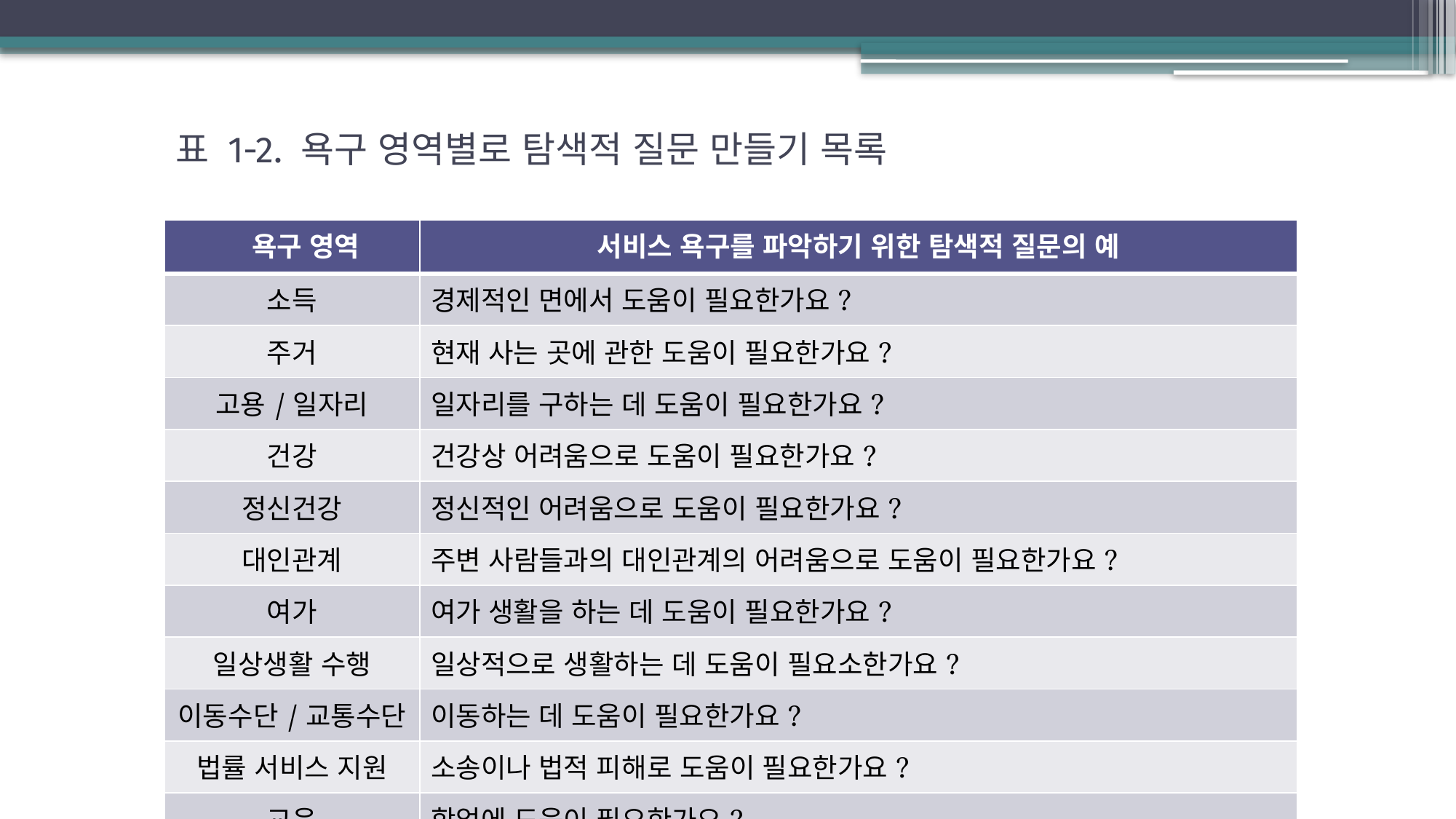

# 표 1-2. 욕구 영역별로 탐색적 질문 만들기 목록
| 욕구 영역 | 서비스 욕구를 파악하기 위한 탐색적 질문의 예 |
| --- | --- |
| 소득 | 경제적인 면에서 도움이 필요한가요? |
| 주거 | 현재 사는 곳에 관한 도움이 필요한가요? |
| 고용/일자리 | 일자리를 구하는 데 도움이 필요한가요? |
| 건강 | 건강상 어려움으로 도움이 필요한가요? |
| 정신건강 | 정신적인 어려움으로 도움이 필요한가요? |
| 대인관계 | 주변 사람들과의 대인관계의 어려움으로 도움이 필요한가요? |
| 여가 | 여가 생활을 하는 데 도움이 필요한가요? |
| 일상생활 수행 | 일상적으로 생활하는 데 도움이 필요소한가요? |
| 이동수단/교통수단 | 이동하는 데 도움이 필요한가요? |
| 법률 서비스 지원 | 소송이나 법적 피해로 도움이 필요한가요? |
| 교육 | 학업에 도움이 필요한가요? |